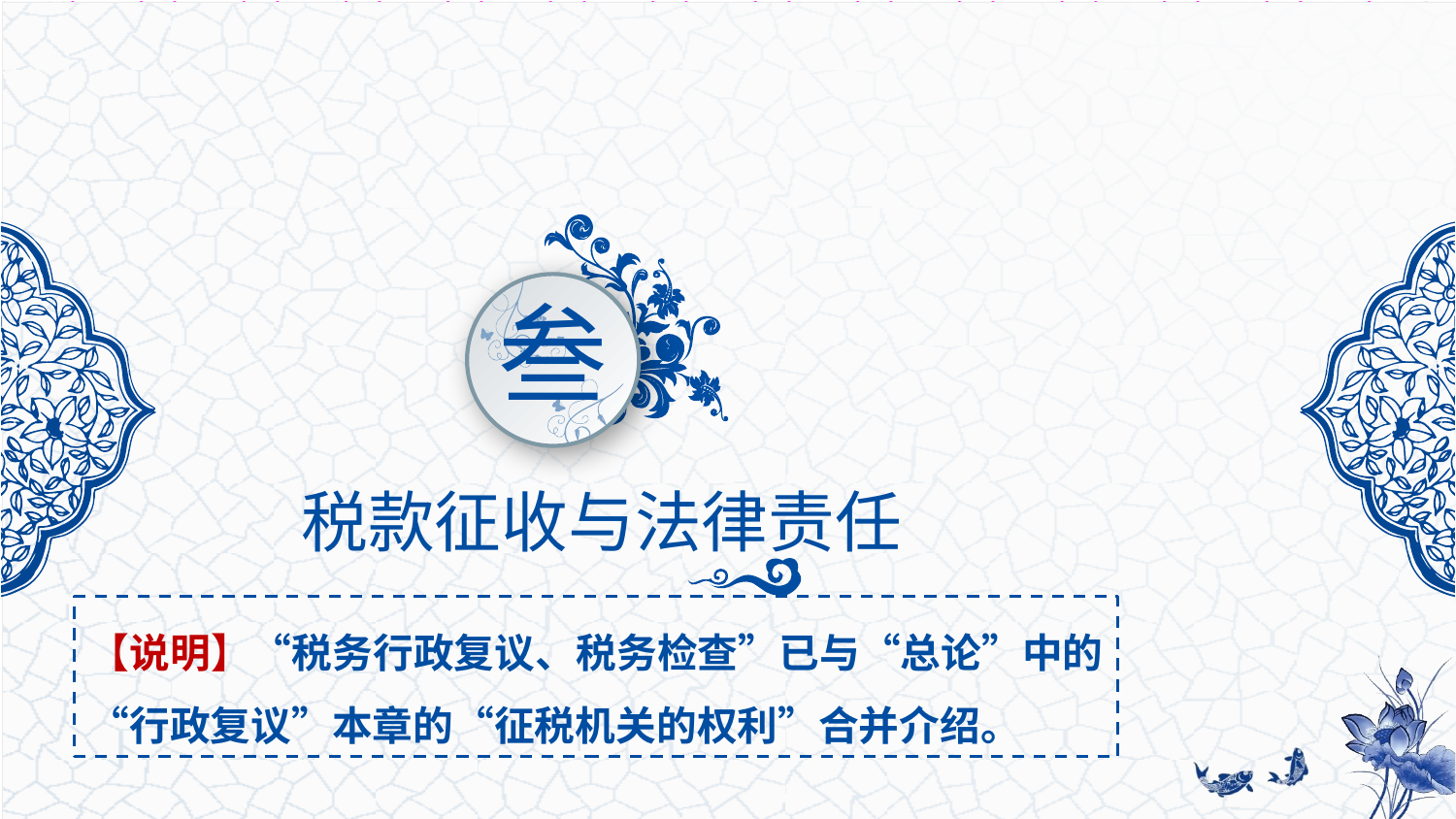

税款征收与法律责任
【说明】“税务行政复议、税务检查”已与“总论”中的“行政复议”本章的“征税机关的权利”合并介绍。